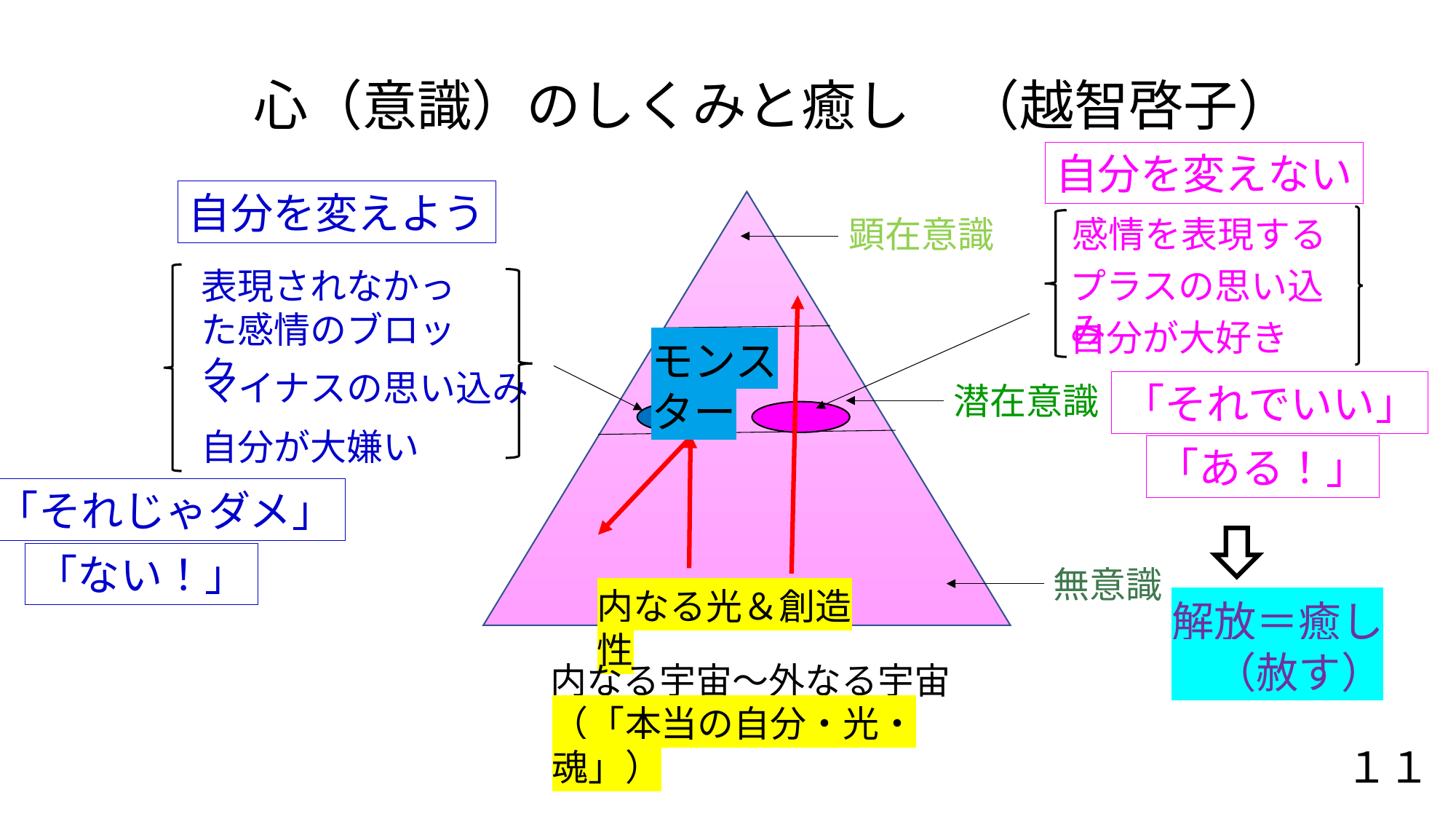

心（意識）のしくみと癒し　（越智啓子）
自分を変えない
自分を変えよう

感情を表現する
顕在意識

プラスの思い込み
表現されなかった感情のブロック

マイナスの思い込み
自分が大嫌い
自分が大好き
モンスター
「それでいい」
潜在意識
「ある！」
「それじゃダメ」

「ない！」
無意識
内なる光＆創造性
解放＝癒し
　（赦す）
内なる宇宙～外なる宇宙
（「本当の自分・光・魂」）
１１